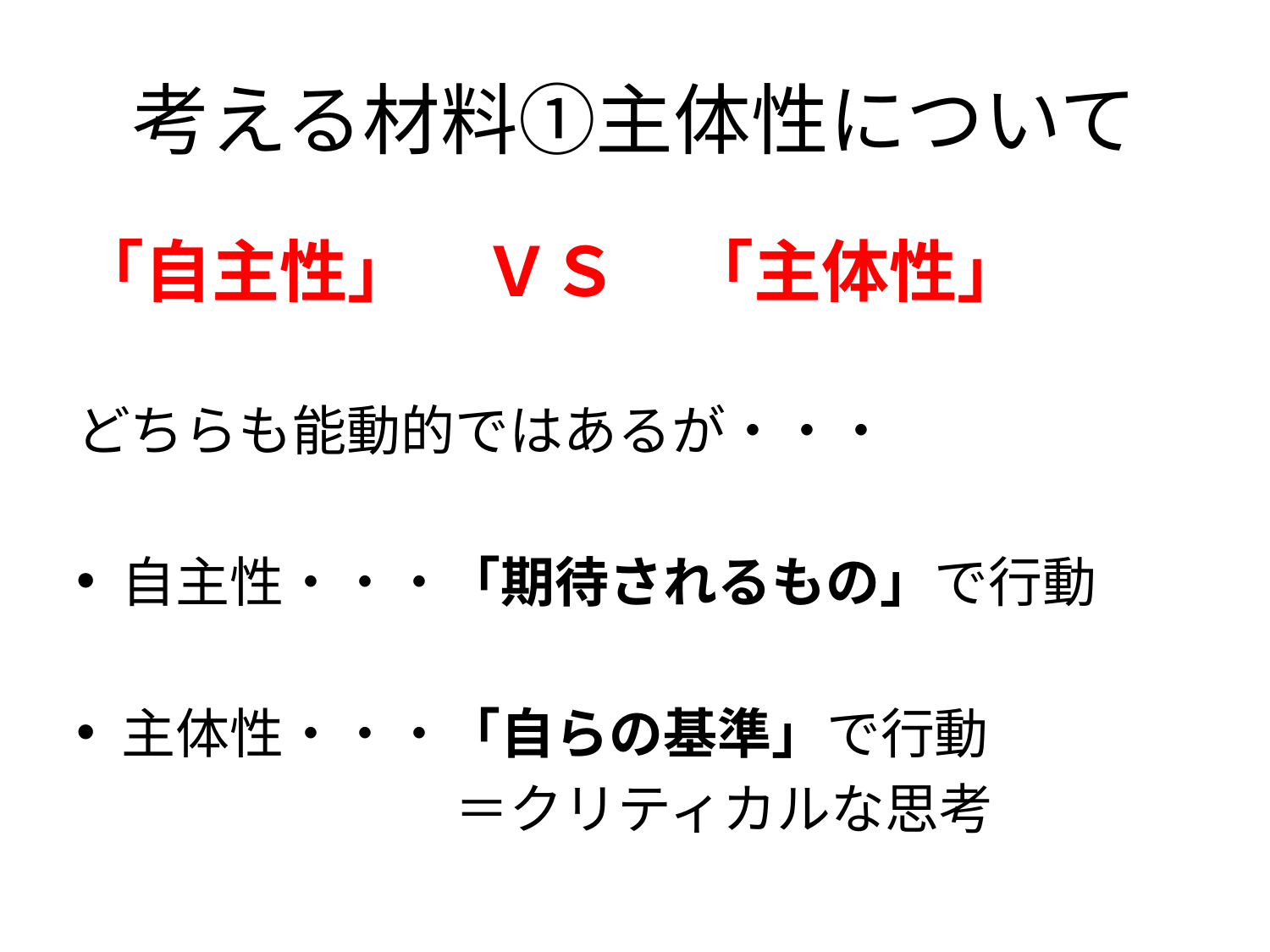

# 考える材料①主体性について
「自主性」　ＶＳ　「主体性」

どちらも能動的ではあるが・・・

自主性・・・「期待されるもの」で行動

主体性・・・「自らの基準」で行動
　　　　　　　＝クリティカルな思考